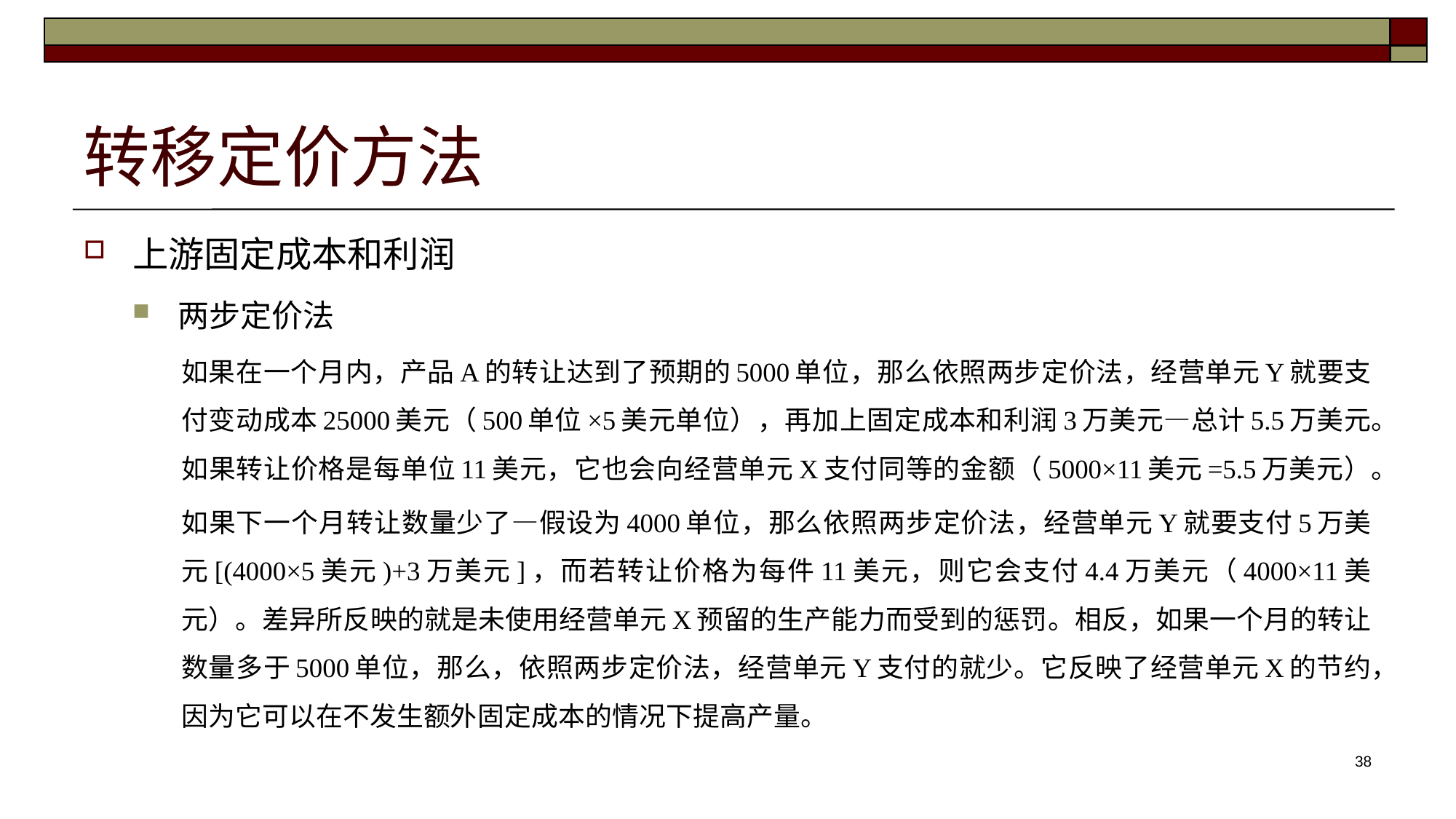

# 转移定价方法
上游固定成本和利润
两步定价法
如果在一个月内，产品A的转让达到了预期的5000单位，那么依照两步定价法，经营单元Y就要支付变动成本25000美元（500单位×5美元单位），再加上固定成本和利润3万美元—总计5.5万美元。如果转让价格是每单位11美元，它也会向经营单元X支付同等的金额（5000×11美元=5.5万美元）。
如果下一个月转让数量少了—假设为4000单位，那么依照两步定价法，经营单元Y就要支付5万美元[(4000×5美元)+3万美元]，而若转让价格为每件11美元，则它会支付4.4万美元（4000×11美元）。差异所反映的就是未使用经营单元X预留的生产能力而受到的惩罚。相反，如果一个月的转让数量多于5000单位，那么，依照两步定价法，经营单元Y支付的就少。它反映了经营单元X的节约，因为它可以在不发生额外固定成本的情况下提高产量。

38